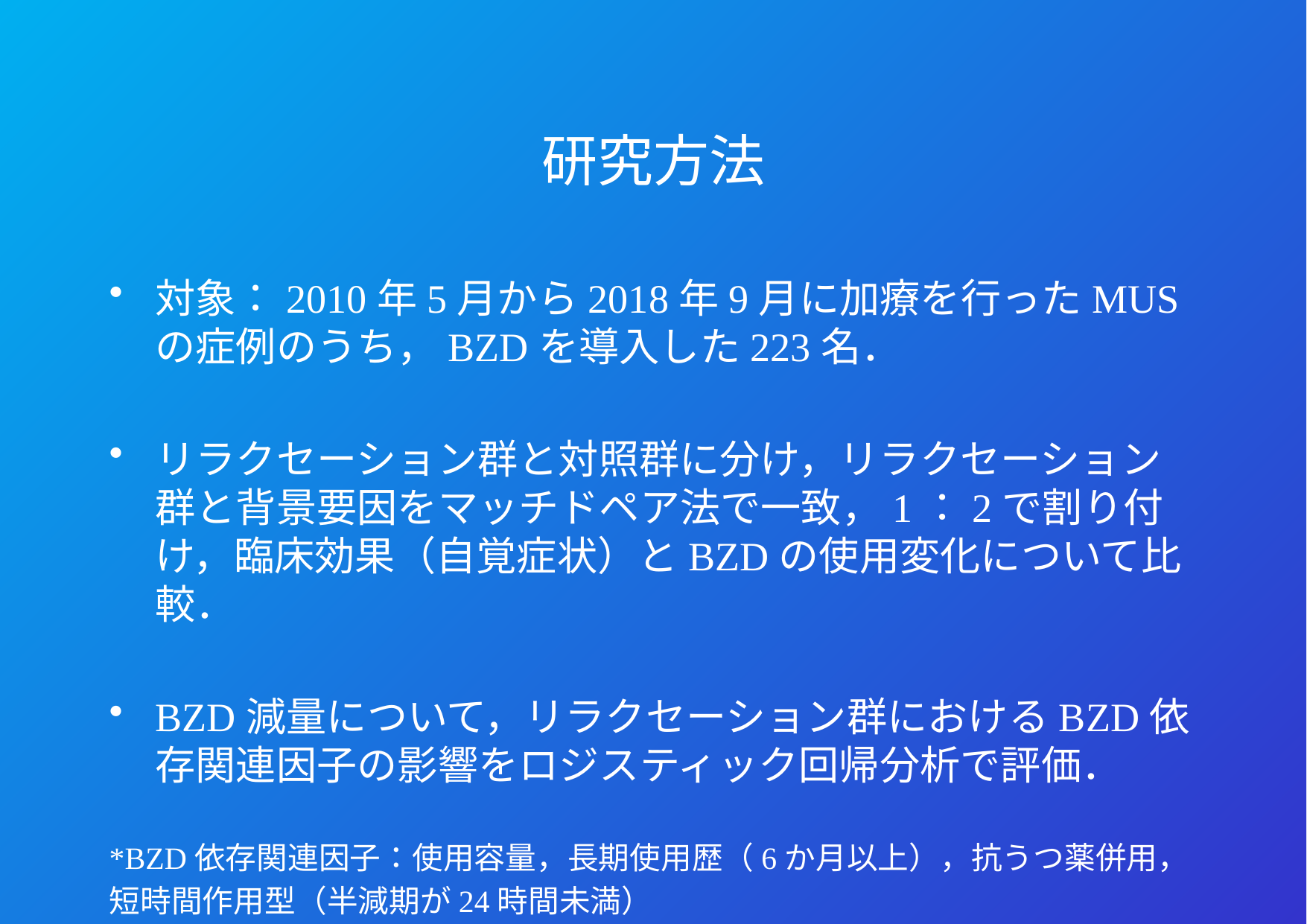

# 研究方法
対象：2010年5月から2018年9月に加療を行ったMUSの症例のうち，BZDを導入した223名．

リラクセーション群と対照群に分け，リラクセーション群と背景要因をマッチドペア法で一致，1：2で割り付け，臨床効果（自覚症状）とBZDの使用変化について比較．

BZD減量について，リラクセーション群におけるBZD依存関連因子の影響をロジスティック回帰分析で評価．

*BZD依存関連因子：使用容量，長期使用歴（6か月以上），抗うつ薬併用，
短時間作用型（半減期が24時間未満）